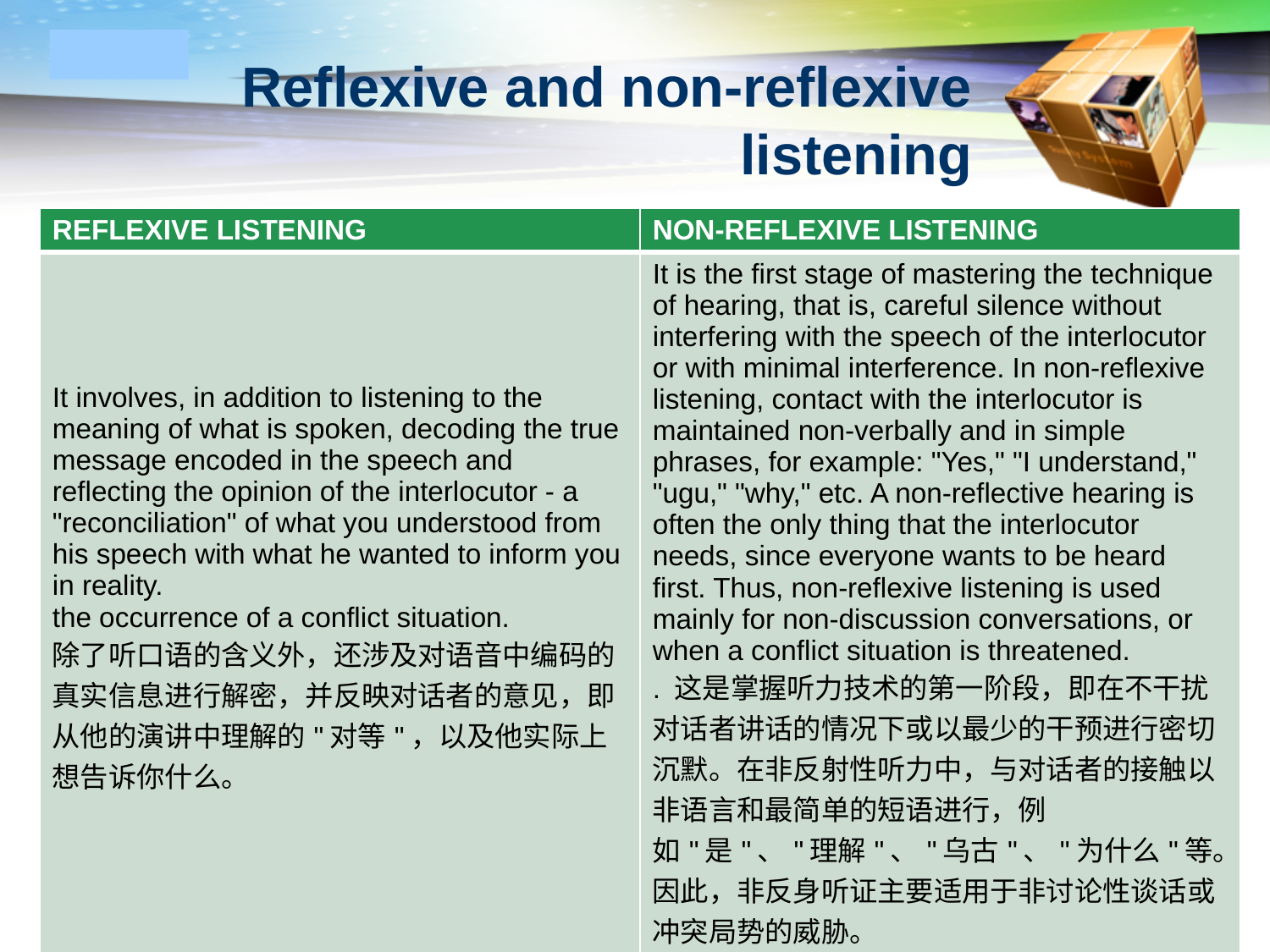

# Reflexive and non-reflexive listening
| REFLEXIVE LISTENING | NON-REFLEXIVE LISTENING |
| --- | --- |
| It involves, in addition to listening to the meaning of what is spoken, decoding the true message encoded in the speech and reflecting the opinion of the interlocutor - a "reconciliation" of what you understood from his speech with what he wanted to inform you in reality. the occurrence of a conflict situation. 除了听口语的含义外，还涉及对语音中编码的真实信息进行解密，并反映对话者的意见，即从他的演讲中理解的"对等"，以及他实际上想告诉你什么。 | It is the first stage of mastering the technique of hearing, that is, careful silence without interfering with the speech of the interlocutor or with minimal interference. In non-reflexive listening, contact with the interlocutor is maintained non-verbally and in simple phrases, for example: "Yes," "I understand," "ugu," "why," etc. A non-reflective hearing is often the only thing that the interlocutor needs, since everyone wants to be heard first. Thus, non-reflexive listening is used mainly for non-discussion conversations, or when a conflict situation is threatened. . 这是掌握听力技术的第一阶段，即在不干扰对话者讲话的情况下或以最少的干预进行密切沉默。在非反射性听力中，与对话者的接触以非语言和最简单的短语进行，例如"是"、"理解"、"乌古"、"为什么"等。因此，非反身听证主要适用于非讨论性谈话或冲突局势的威胁。 |